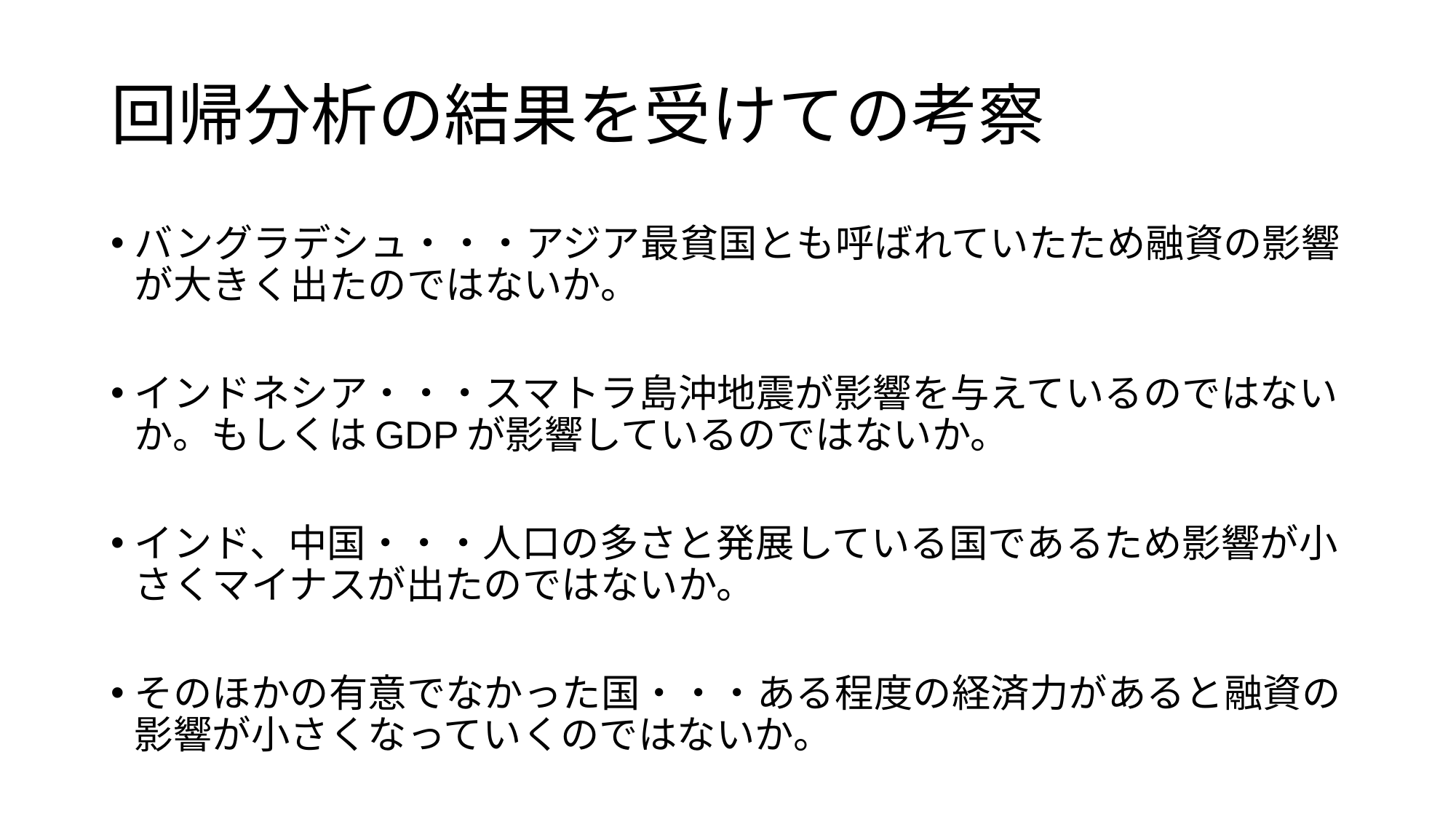

# 回帰分析の結果を受けての考察
バングラデシュ・・・アジア最貧国とも呼ばれていたため融資の影響が大きく出たのではないか。

インドネシア・・・スマトラ島沖地震が影響を与えているのではないか。もしくはGDPが影響しているのではないか。

インド、中国・・・人口の多さと発展している国であるため影響が小さくマイナスが出たのではないか。

そのほかの有意でなかった国・・・ある程度の経済力があると融資の影響が小さくなっていくのではないか。